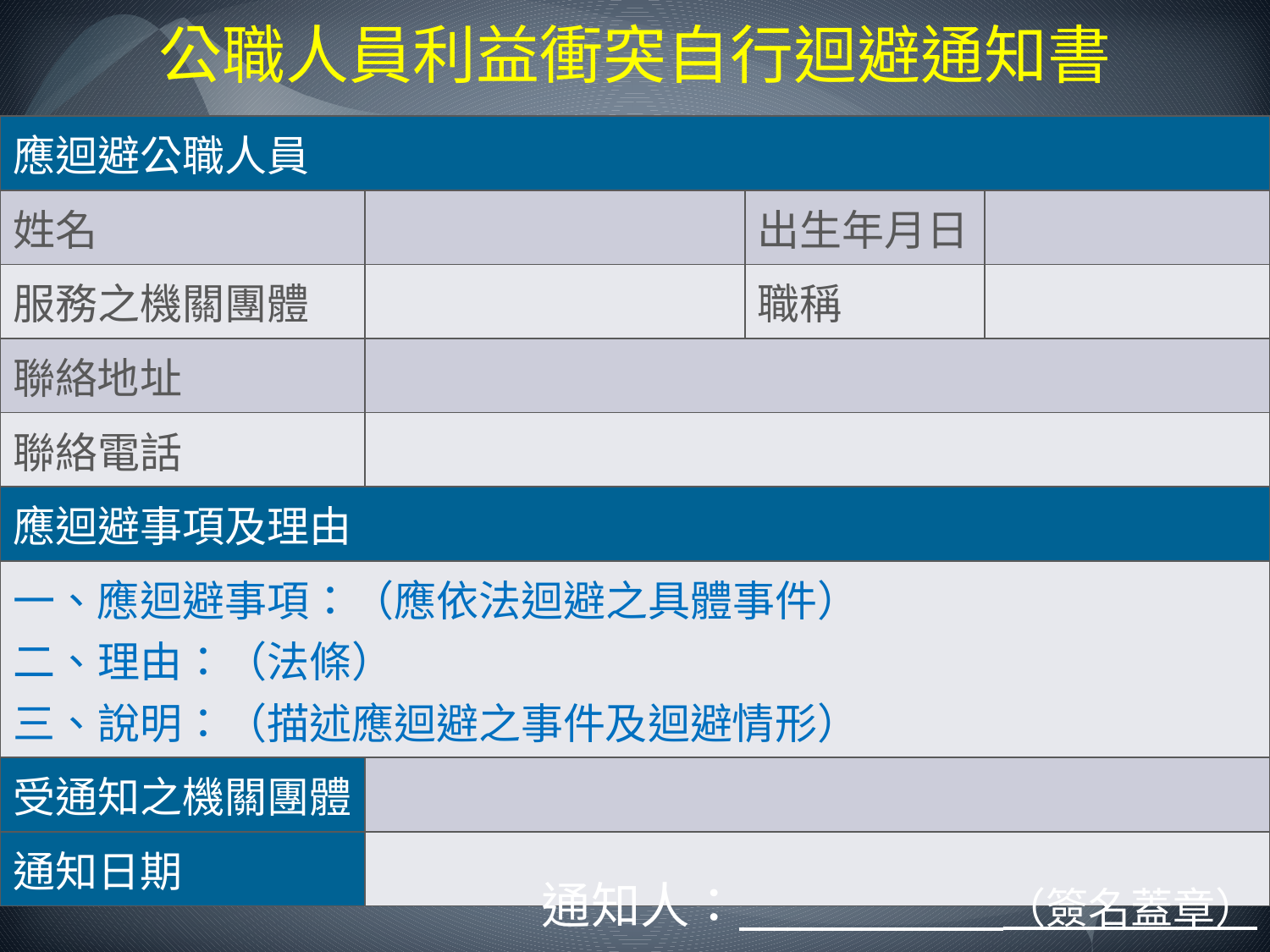

# 公職人員利益衝突自行迴避通知書
| 應迴避公職人員 |  |  |  |
| --- | --- | --- | --- |
| 姓名 |  | 出生年月日 |  |
| 服務之機關團體 |  | 職稱 |  |
| 聯絡地址 |  |  |  |
| 聯絡電話 |  |  |  |
| 應迴避事項及理由 |  |  |  |
| 一、應迴避事項：（應依法迴避之具體事件） 二、理由：（法條） 三、說明：（描述應迴避之事件及迴避情形） |  |  |  |
| 受通知之機關團體 |  |  |  |
| 通知日期 |  |  |  |
通知人：                        （簽名蓋章）